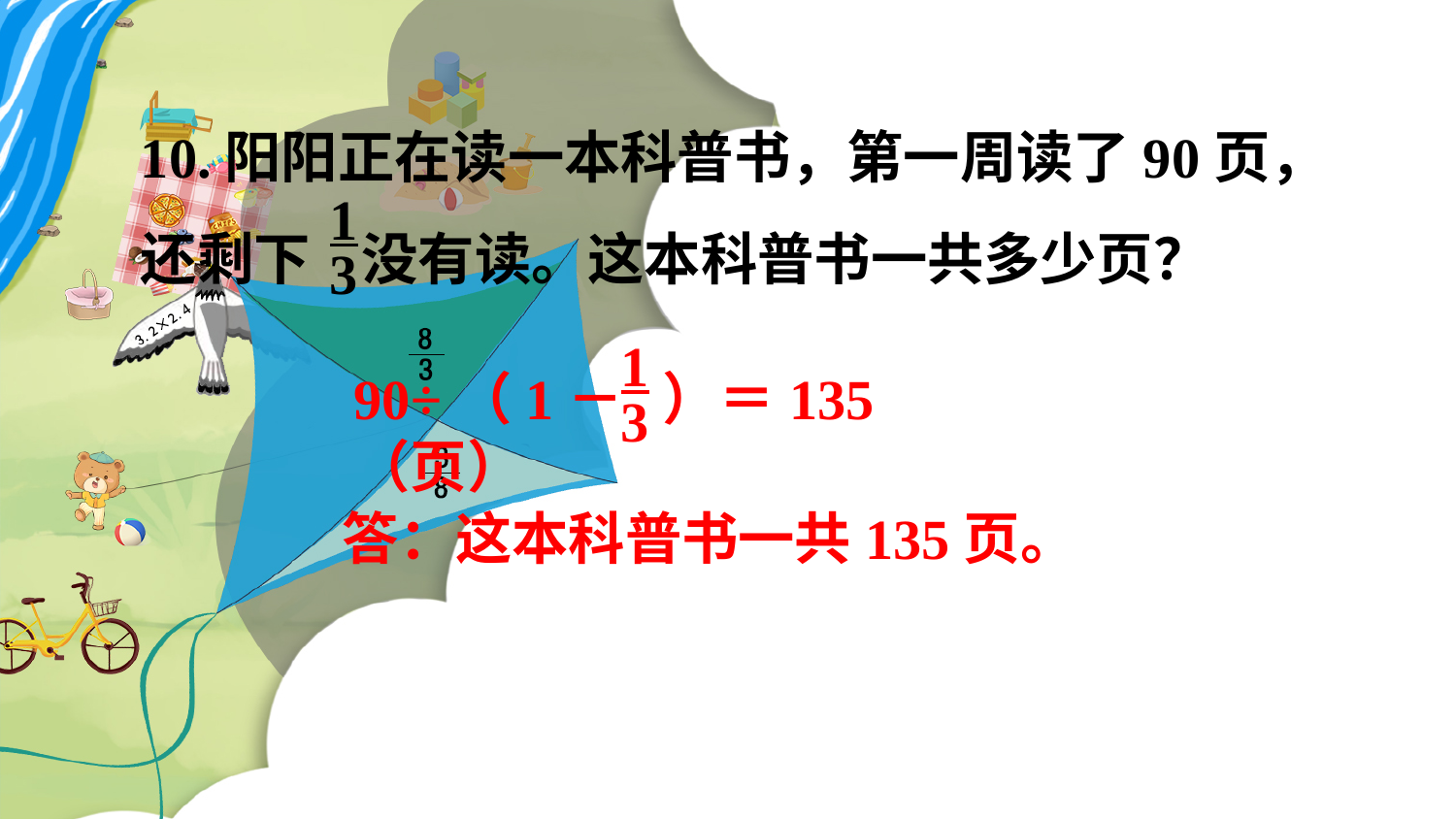

10.阳阳正在读一本科普书，第一周读了90页，还剩下    没有读。这本科普书一共多少页？
1
3
1
3
90÷（1－   ）＝135（页）
答：这本科普书一共135页。